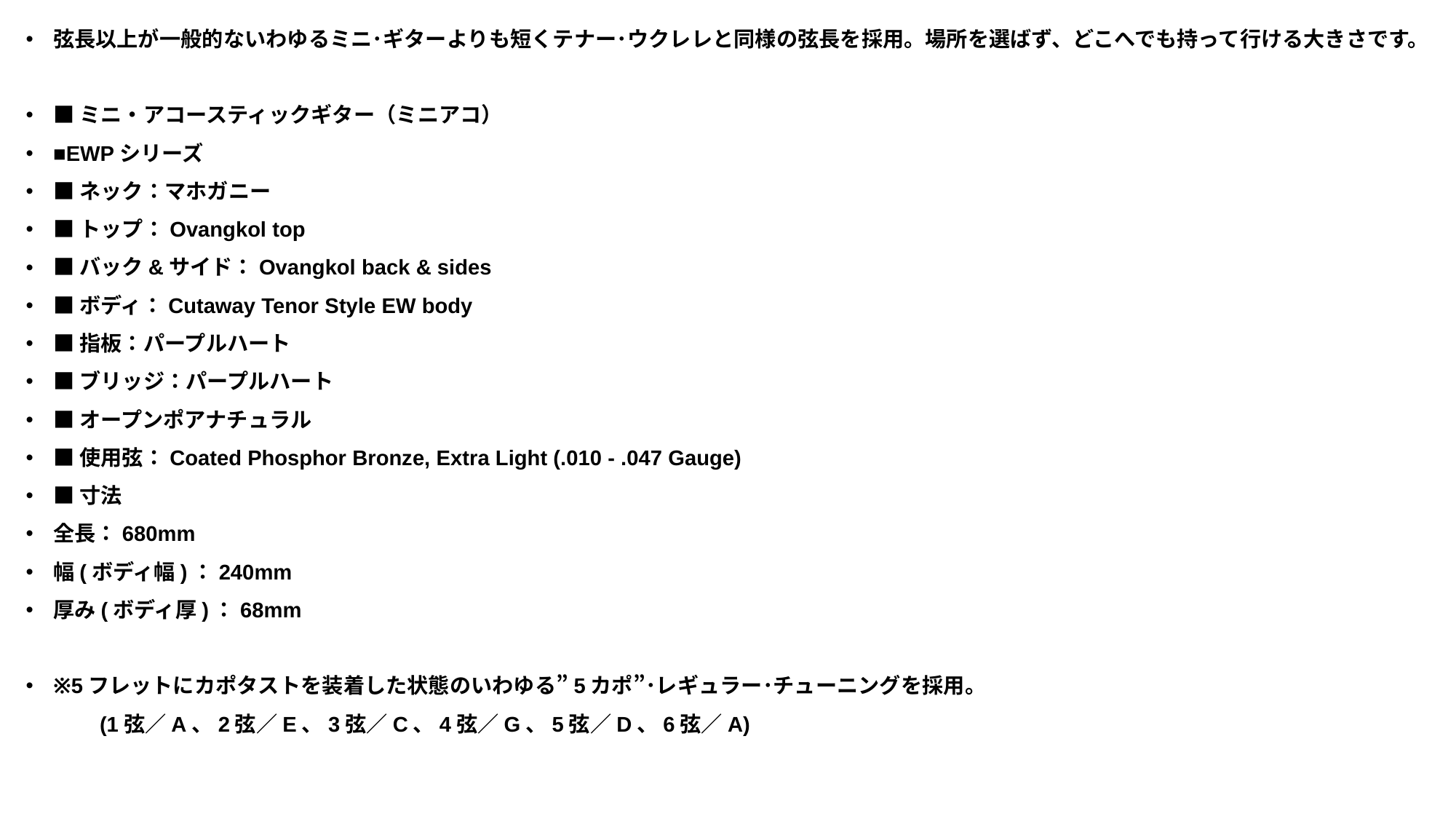

弦長以上が一般的ないわゆるミニ･ギターよりも短くテナー･ウクレレと同様の弦長を採用。場所を選ばず、どこへでも持って行ける大きさです。

■ミニ・アコースティックギター（ミニアコ）
■EWPシリーズ
■ネック：マホガニー
■トップ：Ovangkol top
■バック&サイド：Ovangkol back & sides
■ボディ：Cutaway Tenor Style EW body
■指板：パープルハート
■ブリッジ：パープルハート
■オープンポアナチュラル
■使用弦：Coated Phosphor Bronze, Extra Light (.010 - .047 Gauge)
■寸法
全長：680mm
幅(ボディ幅)：240mm
厚み(ボディ厚)：68mm

※5フレットにカポタストを装着した状態のいわゆる”5カポ”･レギュラー･チューニングを採用。
　　　 (1弦／A、2弦／E、3弦／C、4弦／G、5弦／D、6弦／A)